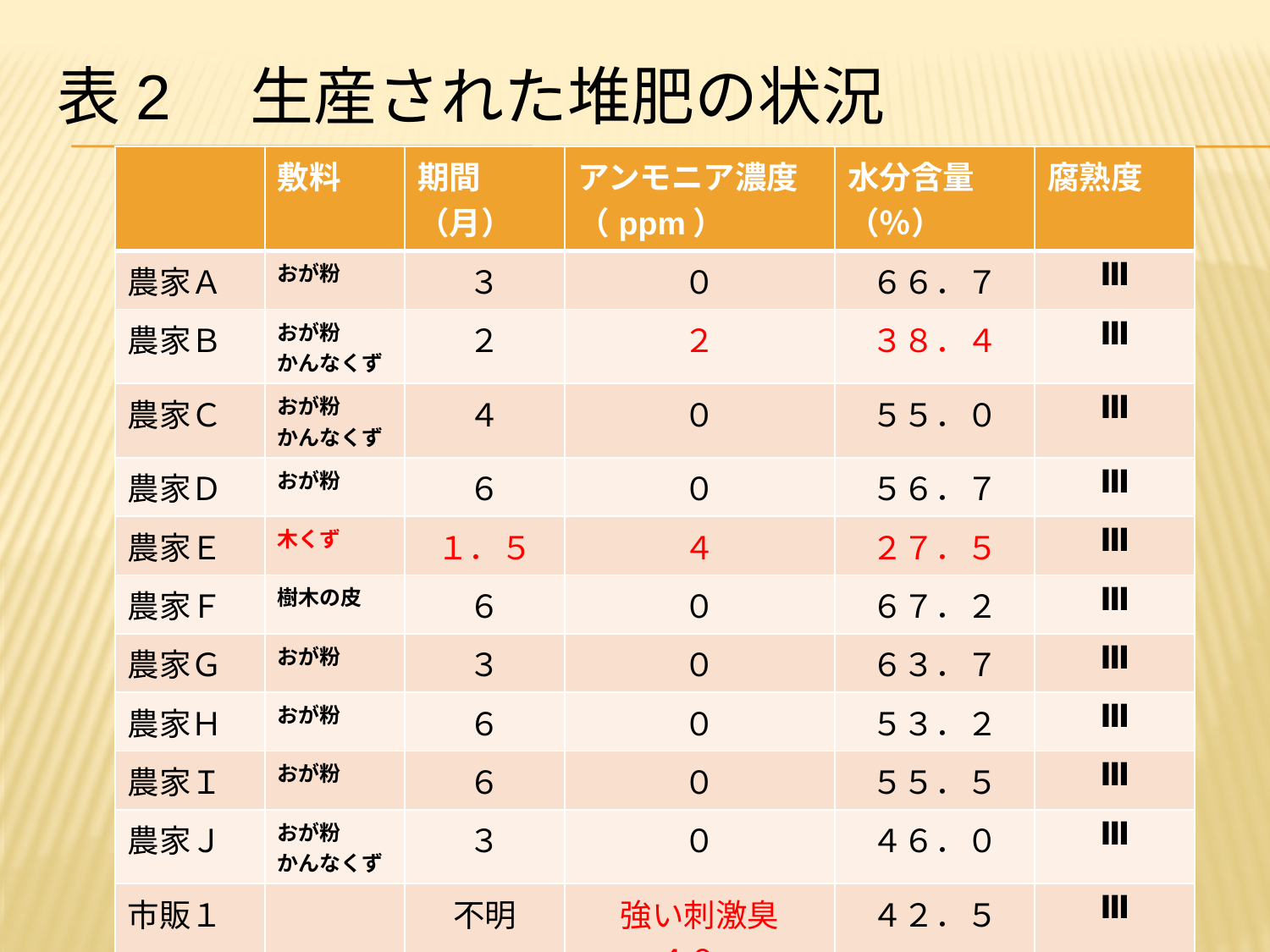

# 表2　生産された堆肥の状況
|  | 敷料 | 期間 （月） | アンモニア濃度 （ppm） | 水分含量（％） | 腐熟度 |
| --- | --- | --- | --- | --- | --- |
| 農家Ａ | おが粉 | ３ | ０ | ６６．７ | Ⅲ |
| 農家Ｂ | おが粉 かんなくず | ２ | ２ | ３８．４ | Ⅲ |
| 農家Ｃ | おが粉 かんなくず | ４ | ０ | ５５．０ | Ⅲ |
| 農家Ｄ | おが粉 | ６ | ０ | ５６．７ | Ⅲ |
| 農家Ｅ | 木くず | １．５ | ４ | ２７．５ | Ⅲ |
| 農家Ｆ | 樹木の皮 | ６ | ０ | ６７．２ | Ⅲ |
| 農家Ｇ | おが粉 | ３ | ０ | ６３．７ | Ⅲ |
| 農家Ｈ | おが粉 | ６ | ０ | ５３．２ | Ⅲ |
| 農家Ｉ | おが粉 | ６ | ０ | ５５．５ | Ⅲ |
| 農家Ｊ | おが粉 かんなくず | ３ | ０ | ４６．０ | Ⅲ |
| 市販１ |  | 不明 | 強い刺激臭 　　 ４０ | ４２．５ | Ⅲ |
| 市販２ |  | 不明 | １６ | ６１．８ | Ⅱ |